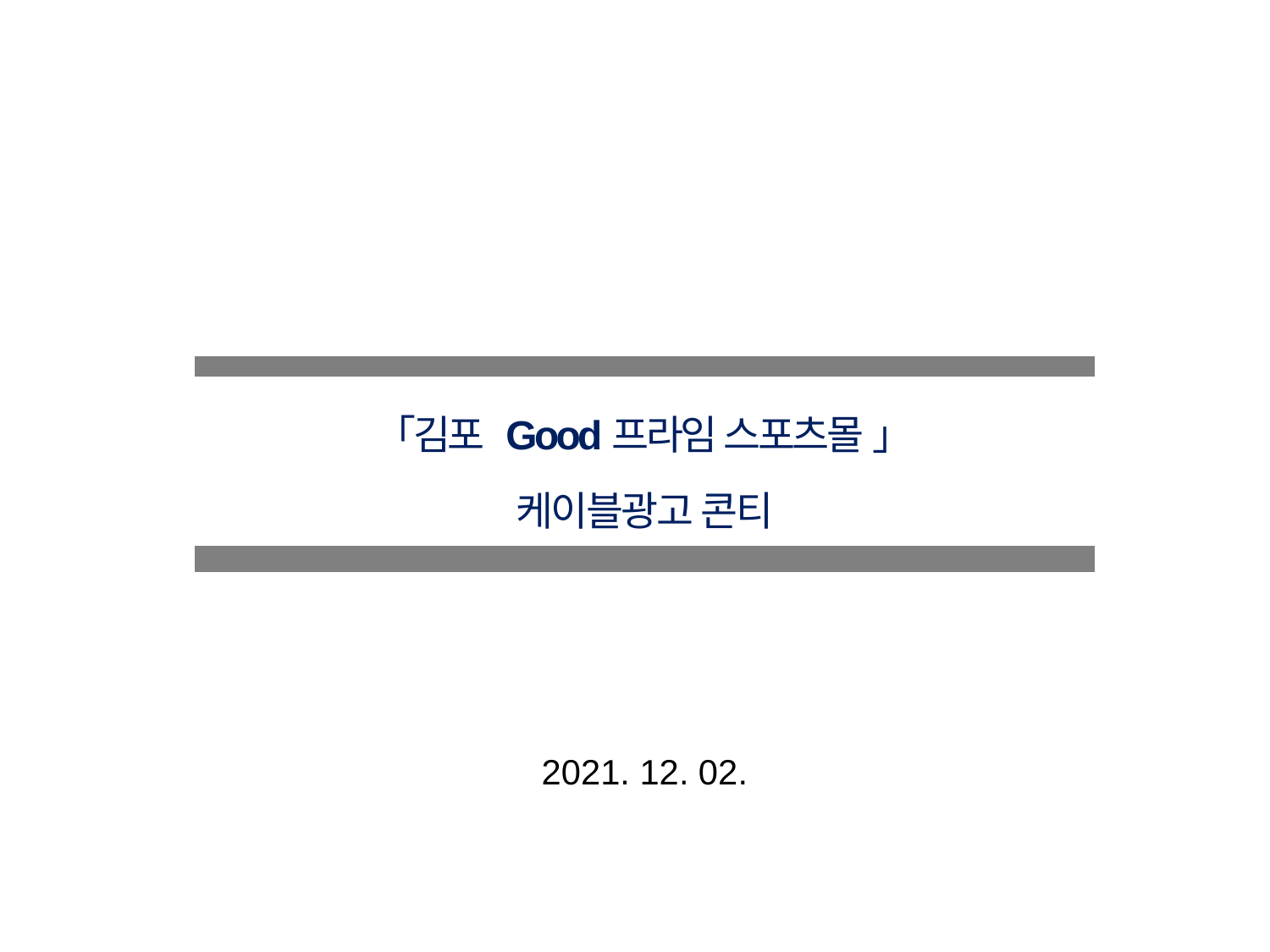

|  |
| --- |
| 「김포 Good프라임 스포츠몰 」 케이블광고 콘티 |
|  |
2021. 12. 02.